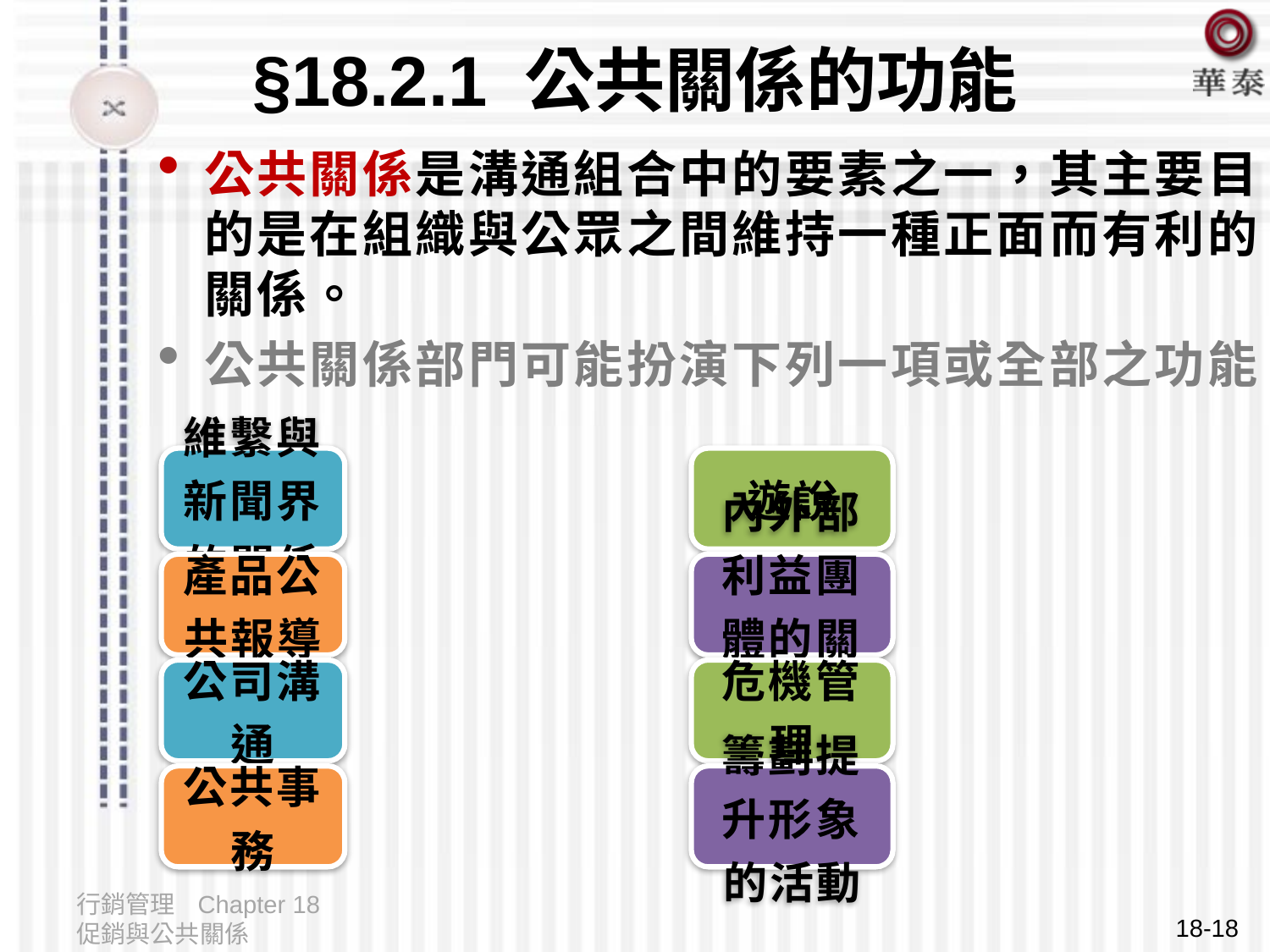

# §18.2.1 公共關係的功能
公共關係是溝通組合中的要素之一，其主要目的是在組織與公眾之間維持一種正面而有利的關係。
公共關係部門可能扮演下列一項或全部之功能：
維繫與新聞界的關係
產品公共報導
公司溝通
公共事務
遊說
籌劃提升形象的活動
行銷管理   Chapter 18   促銷與公共關係
18-18